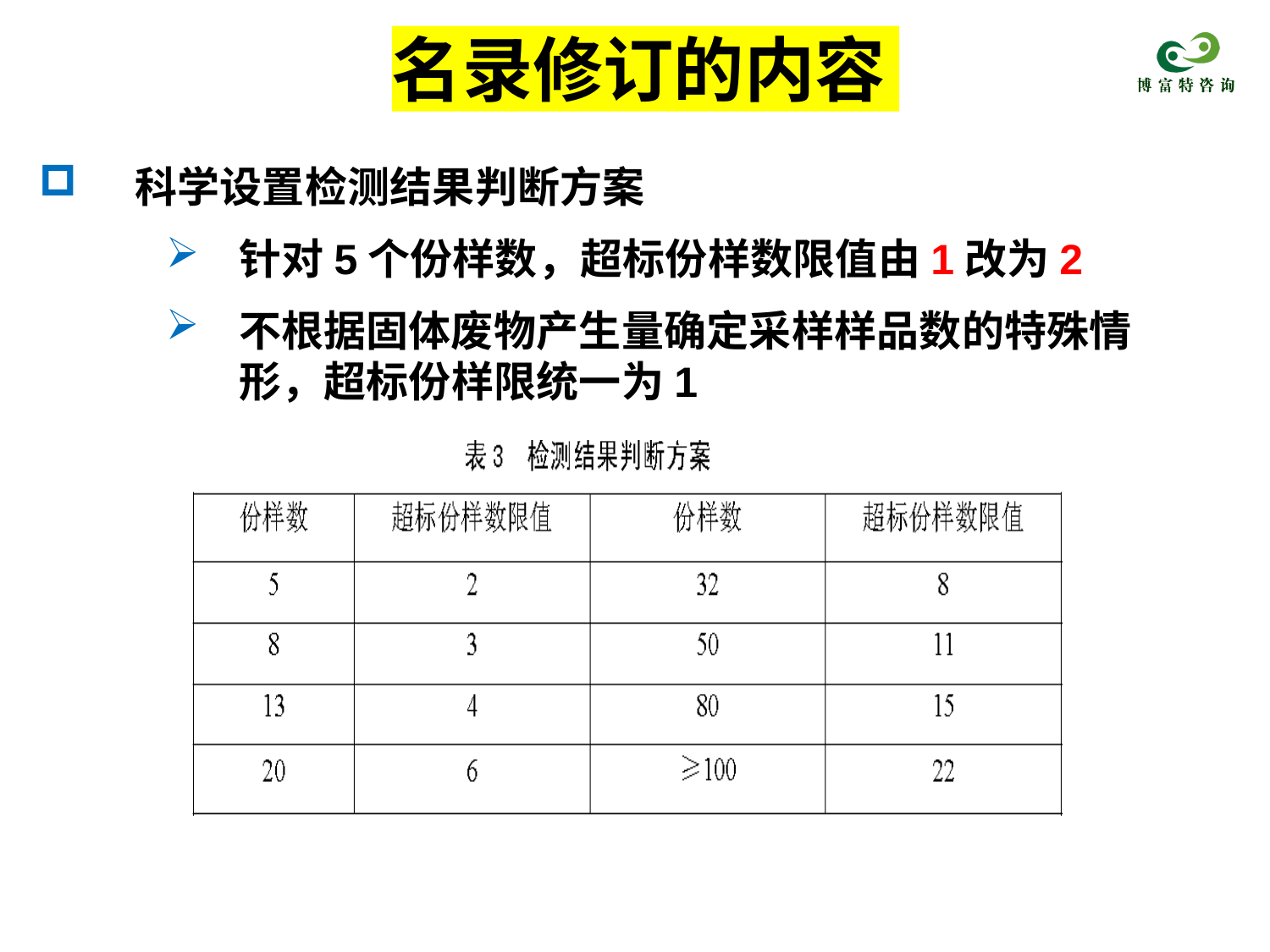

# 名录修订的内容
科学设置检测结果判断方案
针对5个份样数，超标份样数限值由1改为2
不根据固体废物产生量确定采样样品数的特殊情 形，超标份样限统一为1